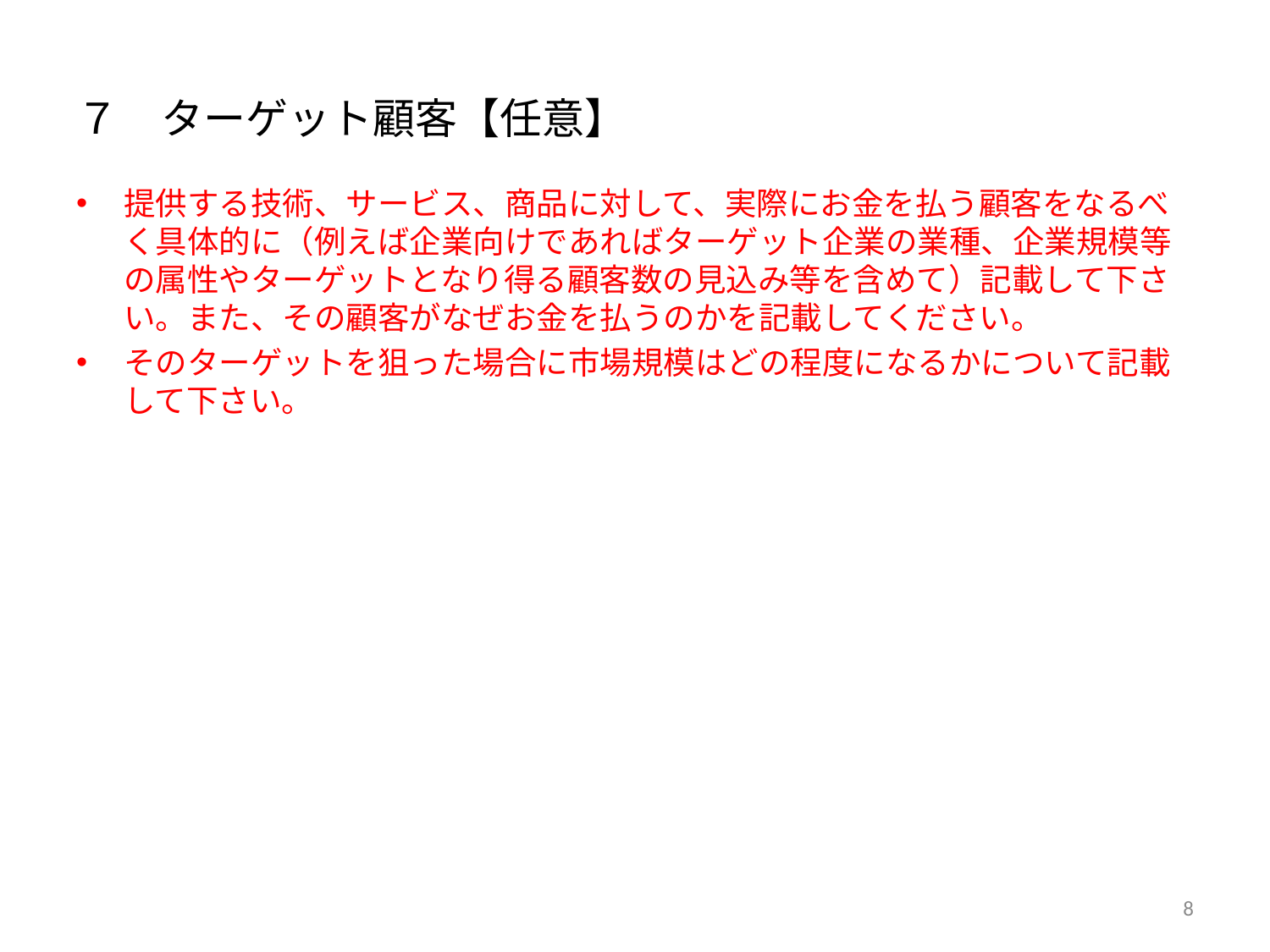

# ７　ターゲット顧客【任意】
提供する技術、サービス、商品に対して、実際にお金を払う顧客をなるべく具体的に（例えば企業向けであればターゲット企業の業種、企業規模等の属性やターゲットとなり得る顧客数の見込み等を含めて）記載して下さい。また、その顧客がなぜお金を払うのかを記載してください。
そのターゲットを狙った場合に市場規模はどの程度になるかについて記載して下さい。
8